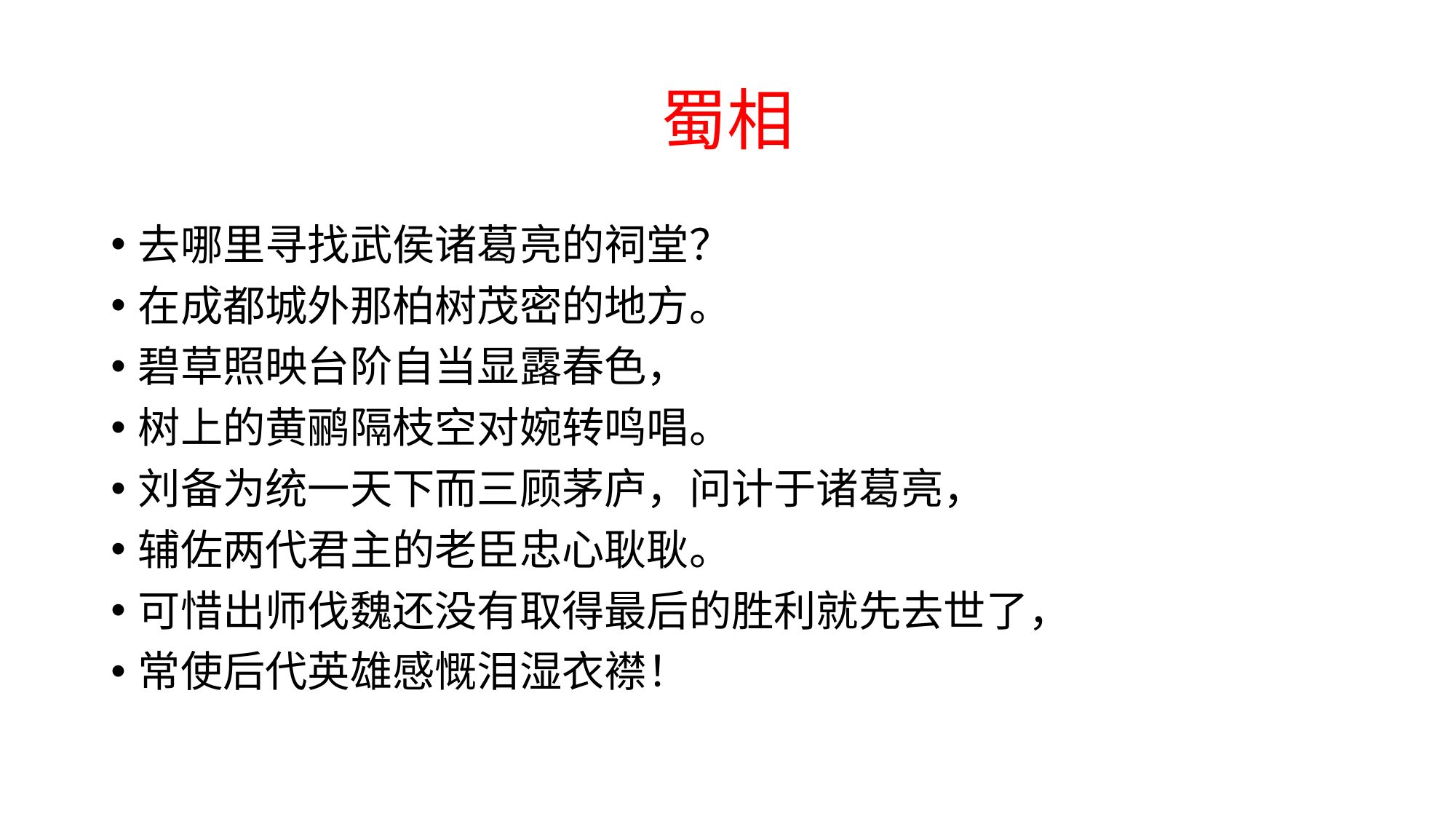

# 蜀相
去哪里寻找武侯诸葛亮的祠堂？
在成都城外那柏树茂密的地方。
碧草照映台阶自当显露春色，
树上的黄鹂隔枝空对婉转鸣唱。
刘备为统一天下而三顾茅庐，问计于诸葛亮，
辅佐两代君主的老臣忠心耿耿。
可惜出师伐魏还没有取得最后的胜利就先去世了，
常使后代英雄感慨泪湿衣襟！